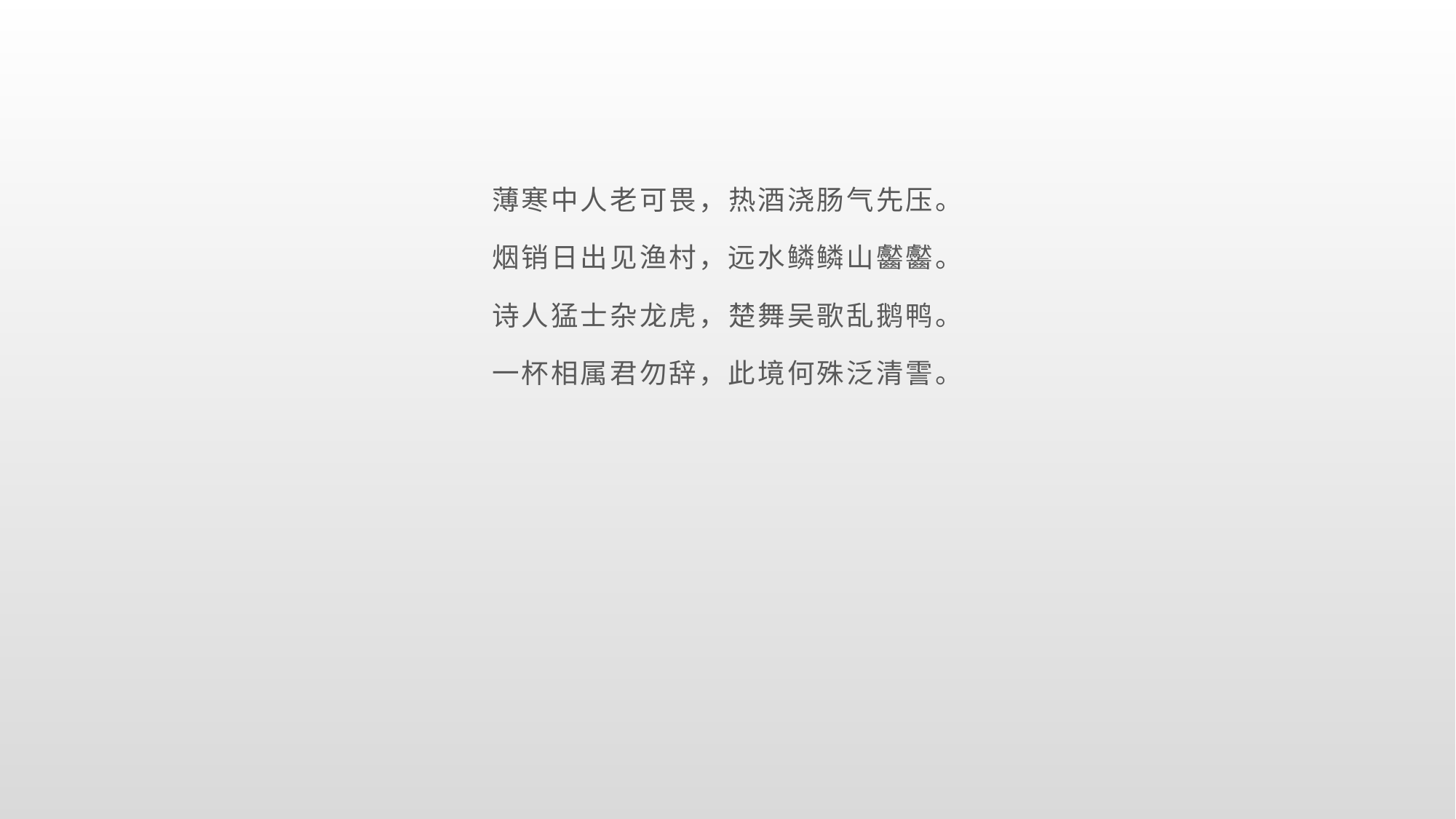

#
薄寒中人老可畏，热酒浇肠气先压。
烟销日出见渔村，远水鳞鳞山齾齾。
诗人猛士杂龙虎，楚舞吴歌乱鹅鸭。
一杯相属君勿辞，此境何殊泛清霅。